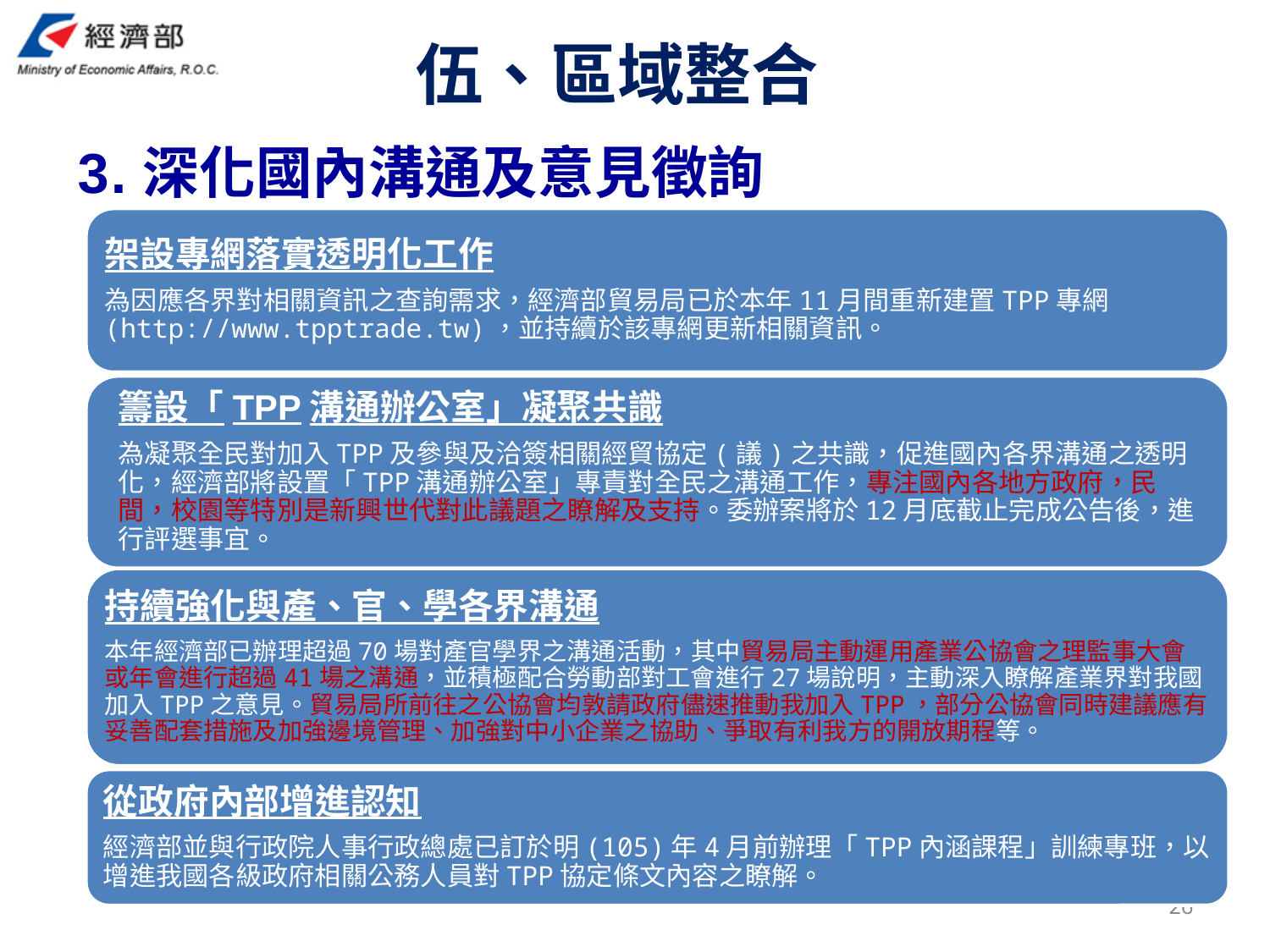

伍、區域整合
深化國內溝通及意見徵詢

架設專網落實透明化工作
為因應各界對相關資訊之查詢需求，經濟部貿易局已於本年11月間重新建置TPP專網(http://www.tpptrade.tw)，並持續於該專網更新相關資訊。

籌設「TPP溝通辦公室」凝聚共識
為凝聚全民對加入TPP及參與及洽簽相關經貿協定(議)之共識，促進國內各界溝通之透明化，經濟部將設置「TPP溝通辦公室」專責對全民之溝通工作，專注國內各地方政府，民間，校園等特別是新興世代對此議題之瞭解及支持。委辦案將於12月底截止完成公告後，進行評選事宜。

持續強化與產、官、學各界溝通
本年經濟部已辦理超過70場對產官學界之溝通活動，其中貿易局主動運用產業公協會之理監事大會或年會進行超過41場之溝通，並積極配合勞動部對工會進行27場說明，主動深入瞭解產業界對我國加入TPP之意見。貿易局所前往之公協會均敦請政府儘速推動我加入TPP，部分公協會同時建議應有妥善配套措施及加強邊境管理、加強對中小企業之協助、爭取有利我方的開放期程等。

從政府內部增進認知
經濟部並與行政院人事行政總處已訂於明(105)年4月前辦理「TPP內涵課程」訓練專班，以增進我國各級政府相關公務人員對TPP協定條文內容之瞭解。
26